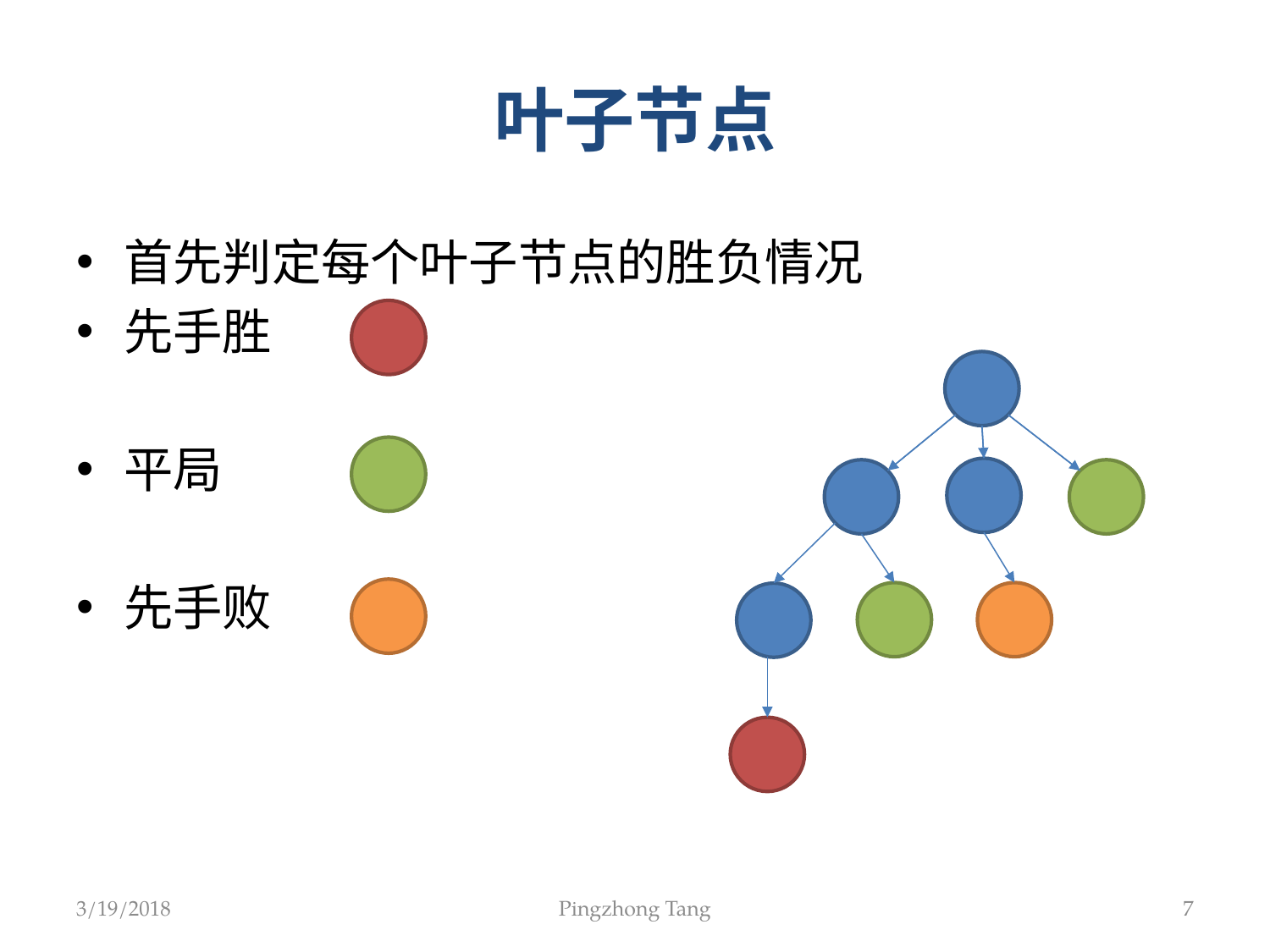

# 叶子节点
首先判定每个叶子节点的胜负情况
先手胜

平局

先手败

3/19/2018
Pingzhong Tang
7